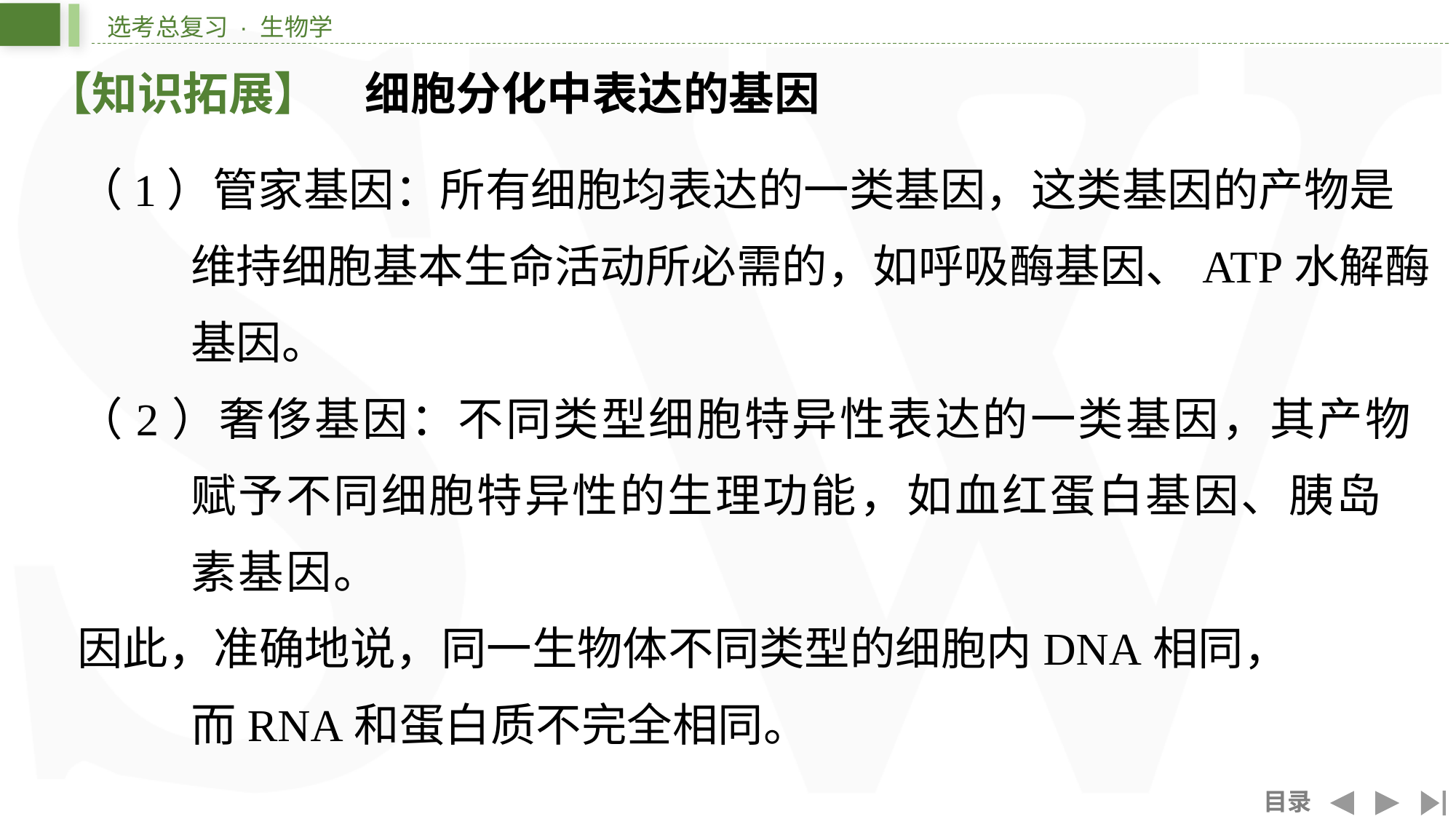

【知识拓展】　细胞分化中表达的基因
（1）管家基因：所有细胞均表达的一类基因，这类基因的产物是
维持细胞基本生命活动所必需的，如呼吸酶基因、ATP水解酶
基因。
（2）奢侈基因：不同类型细胞特异性表达的一类基因，其产物
赋予不同细胞特异性的生理功能，如血红蛋白基因、胰岛
素基因。
因此，准确地说，同一生物体不同类型的细胞内DNA相同，
而RNA和蛋白质不完全相同。